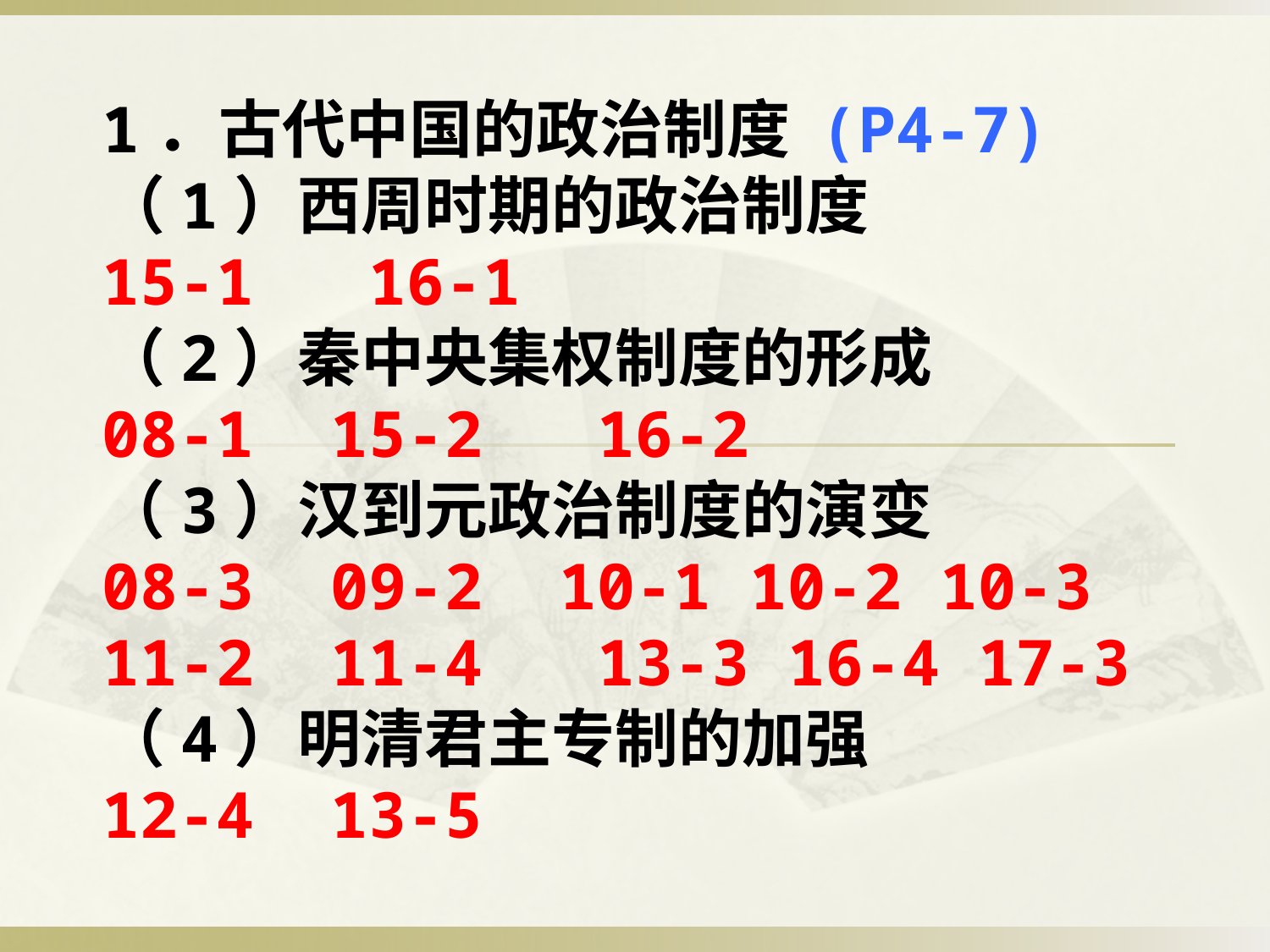

1．古代中国的政治制度 (P4-7)
（1）西周时期的政治制度
15-1   16-1
（2）秦中央集权制度的形成
08-1  15-2   16-2
（3）汉到元政治制度的演变
08-3  09-2  10-1 10-2 10-3  11-2  11-4   13-3 16-4 17-3
（4）明清君主专制的加强
12-4  13-5